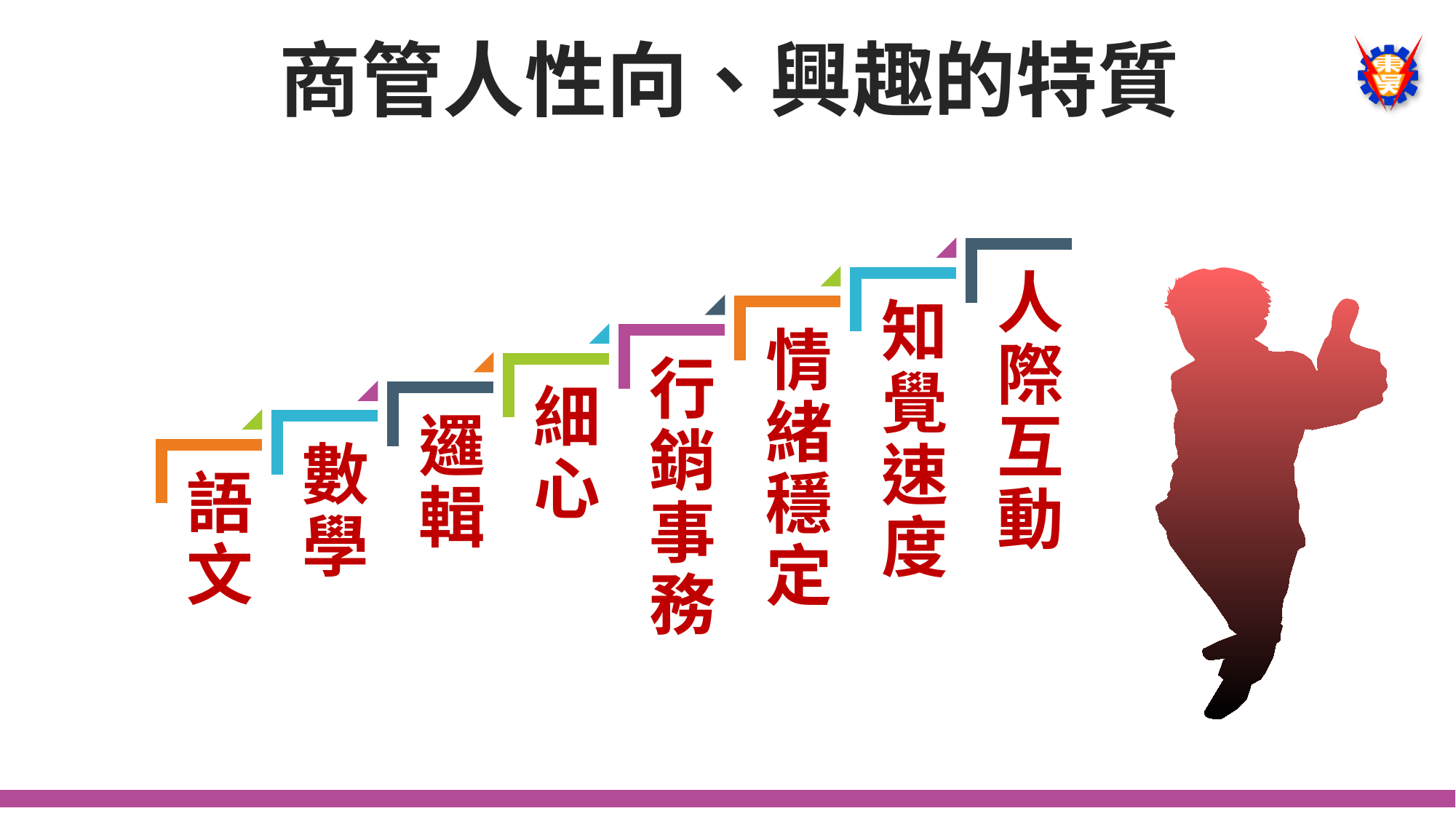

語文
數學
邏輯
細心
行銷事務
情緒穩定
知覺速度
人際互動
商管人性向、興趣的特質